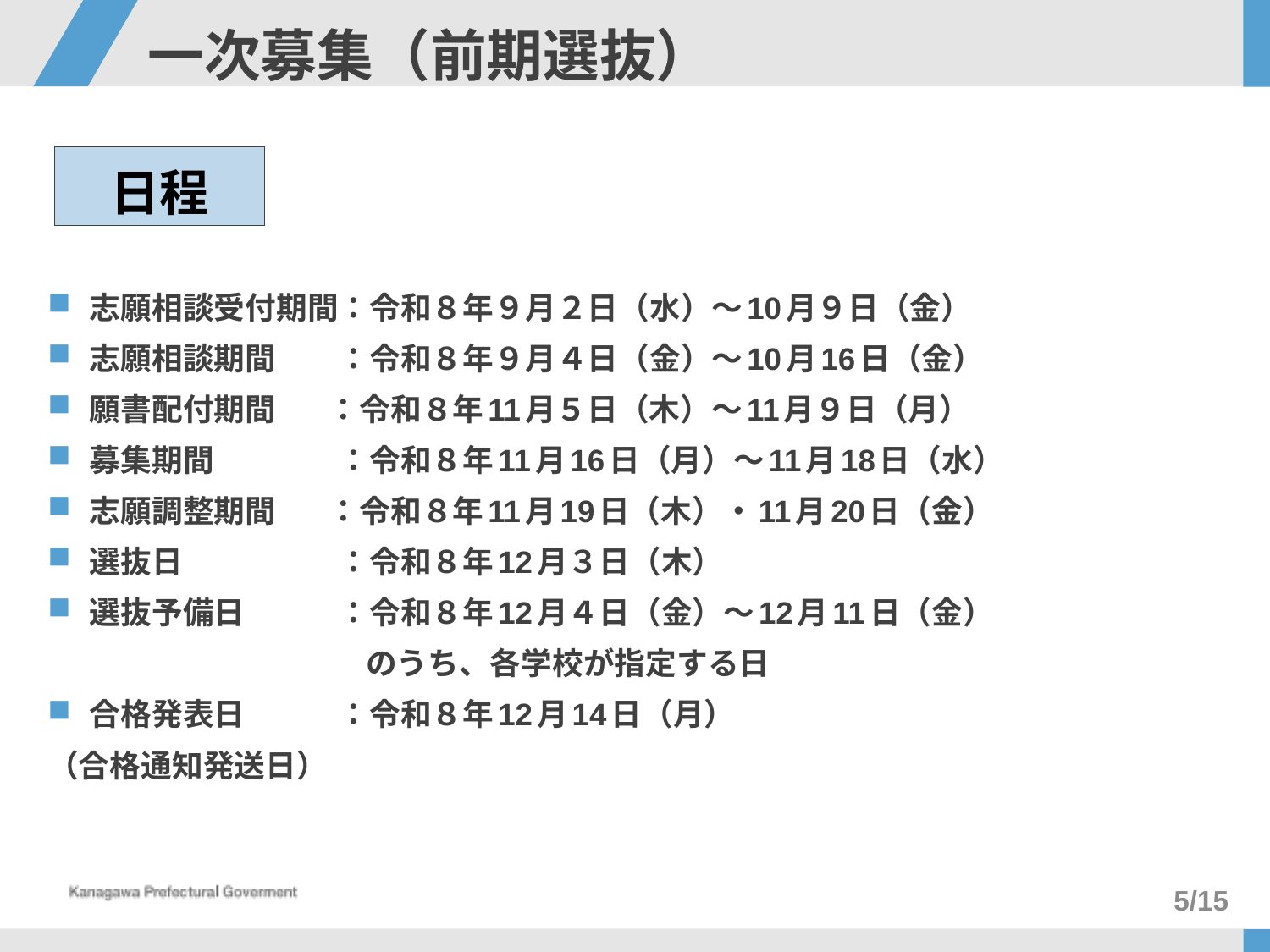

# 一次募集（前期選抜）
日程
志願相談受付期間：令和８年９月２日（水）～10月９日（金）
志願相談期間　　：令和８年９月４日（金）～10月16日（金）
願書配付期間  　 ：令和８年11月５日（木）～11月９日（月）
募集期間　　　　：令和８年11月16日（月）～11月18日（水）
志願調整期間　   ：令和８年11月19日（木）・11月20日（金）
選抜日　　　　　：令和８年12月３日（木）
選抜予備日　　　：令和８年12月４日（金）～12月11日（金）
　　　　　　　　　　 のうち、各学校が指定する日
合格発表日　　　：令和８年12月14日（月）
（合格通知発送日）
5/15